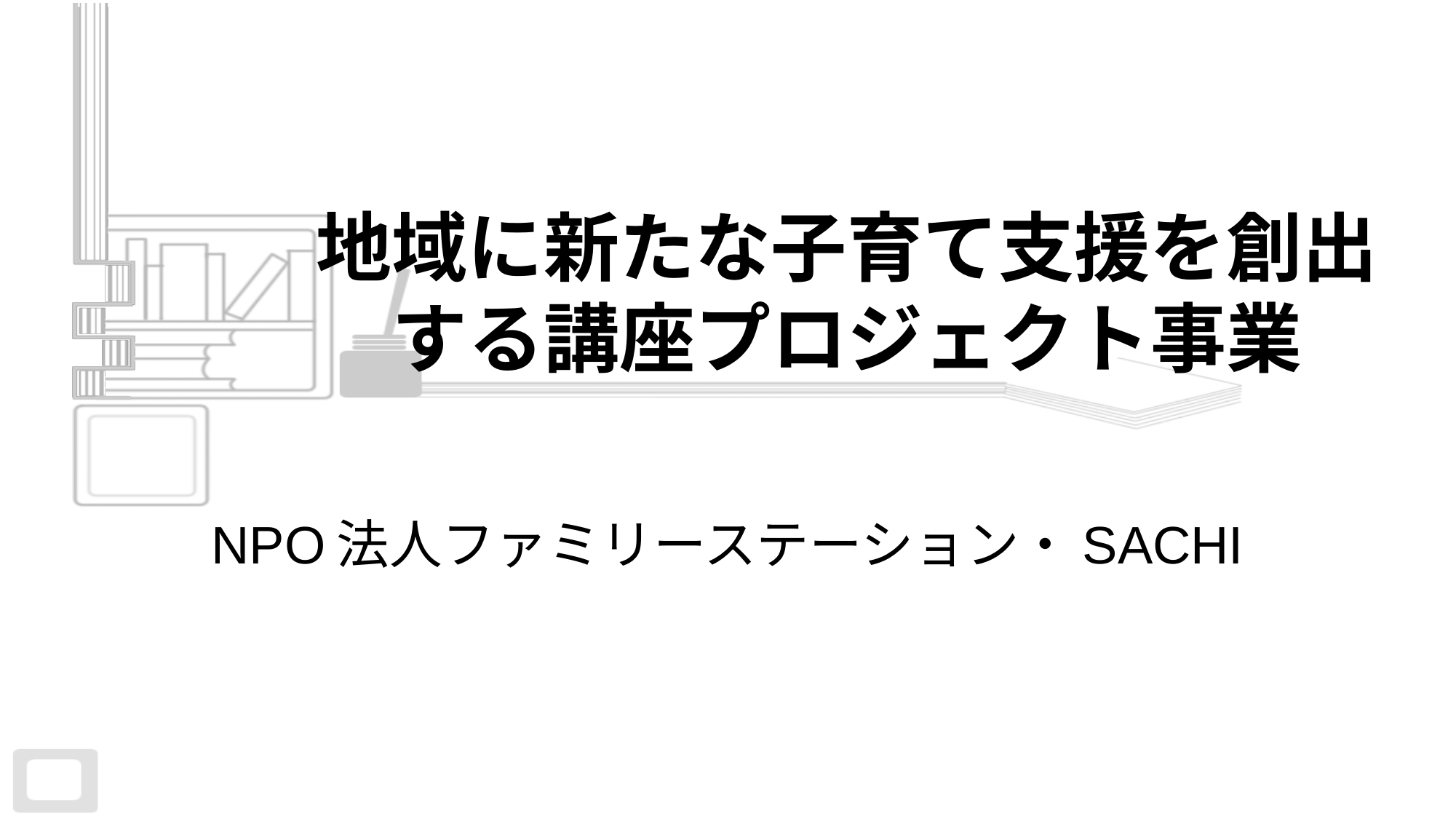

# 地域に新たな子育て支援を創出する講座プロジェクト事業
NPO法人ファミリーステーション・SACHI